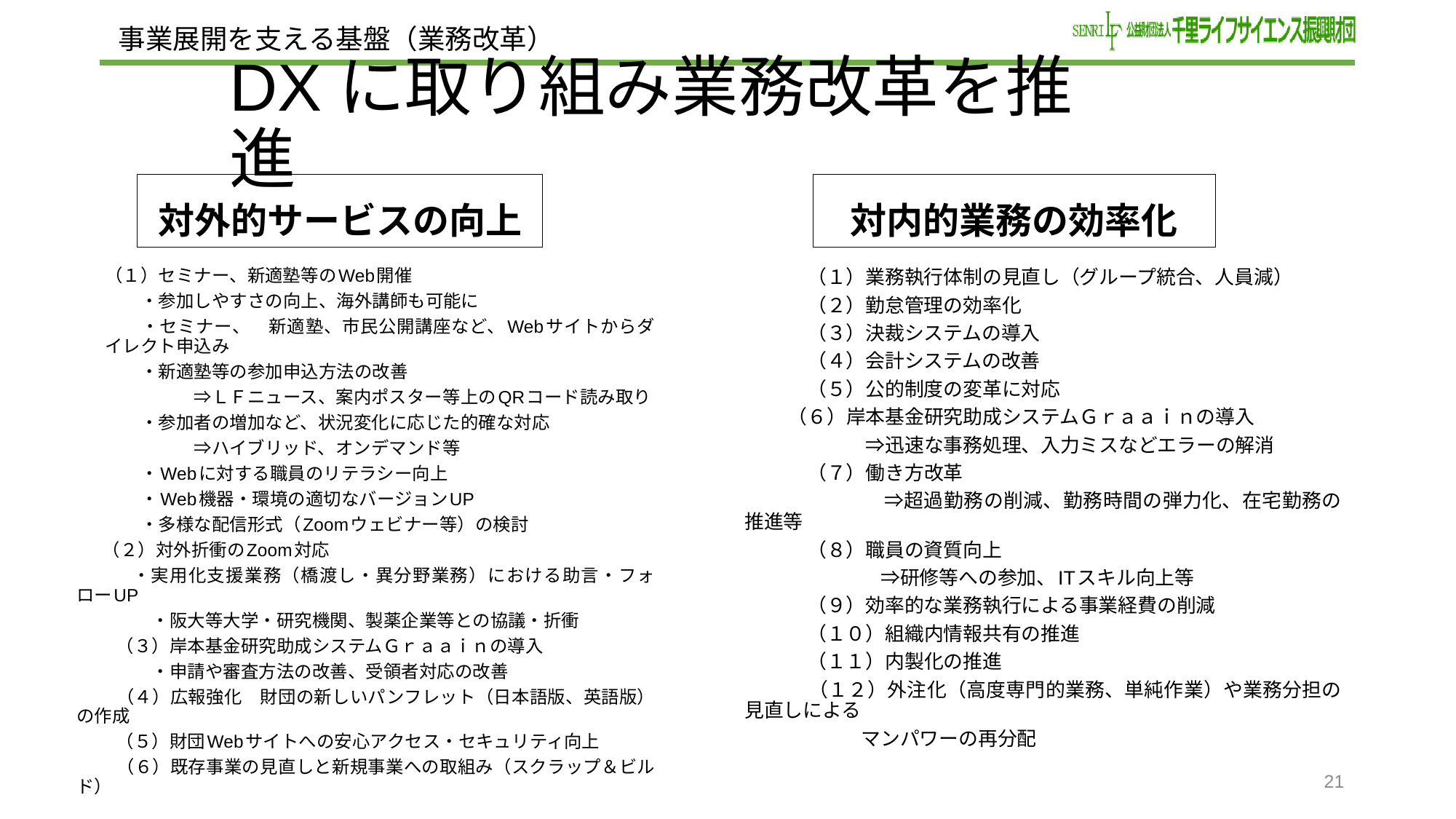

事業展開を支える基盤（業務改革）
# DXに取り組み業務改革を推進
対内的業務の効率化
対外的サービスの向上

　　　 （１）業務執行体制の見直し（グループ統合、人員減）
　　　 （２）勤怠管理の効率化
　　　 （３）決裁システムの導入
　　　 （４）会計システムの改善
　　　 （５）公的制度の変革に対応
　　 （６）岸本基金研究助成システムＧｒａａｉｎの導入
　　　　　　 ⇒迅速な事務処理、入力ミスなどエラーの解消
　　　 （７）働き方改革
　　　　　　　⇒超過勤務の削減、勤務時間の弾力化、在宅勤務の推進等
　　 　（８）職員の資質向上
　　　　　　　⇒研修等への参加、ITスキル向上等
　　　 （９）効率的な業務執行による事業経費の削減
　　　 （１０）組織内情報共有の推進
　　　 （１１）内製化の推進
　　　 （１２）外注化（高度専門的業務、単純作業）や業務分担の見直しによる
　　　　　　マンパワーの再分配
（１）セミナー、新適塾等のWeb開催
　　・参加しやすさの向上、海外講師も可能に
　　・セミナー、　新適塾、市民公開講座など、Webサイトからダイレクト申込み
　　・新適塾等の参加申込方法の改善
　　　　　⇒ＬＦニュース、案内ポスター等上のQRコード読み取り
　　・参加者の増加など、状況変化に応じた的確な対応
　　　　　⇒ハイブリッド、オンデマンド等
　　・Webに対する職員のリテラシー向上
　　・Web機器・環境の適切なバージョンUP
　　・多様な配信形式（Zoomウェビナー等）の検討
　  （２）対外折衝のZoom対応
　　　・実用化支援業務（橋渡し・異分野業務）における助言・フォローUP
　　　 　・阪大等大学・研究機関、製薬企業等との協議・折衝
　　 （３）岸本基金研究助成システムＧｒａａｉｎの導入
　　　 　・申請や審査方法の改善、受領者対応の改善
　　 （４）広報強化　財団の新しいパンフレット（日本語版、英語版）の作成
　　 （５）財団Webサイトへの安心アクセス・セキュリティ向上
　　 （６）既存事業の見直しと新規事業への取組み（スクラップ＆ビルド）
21